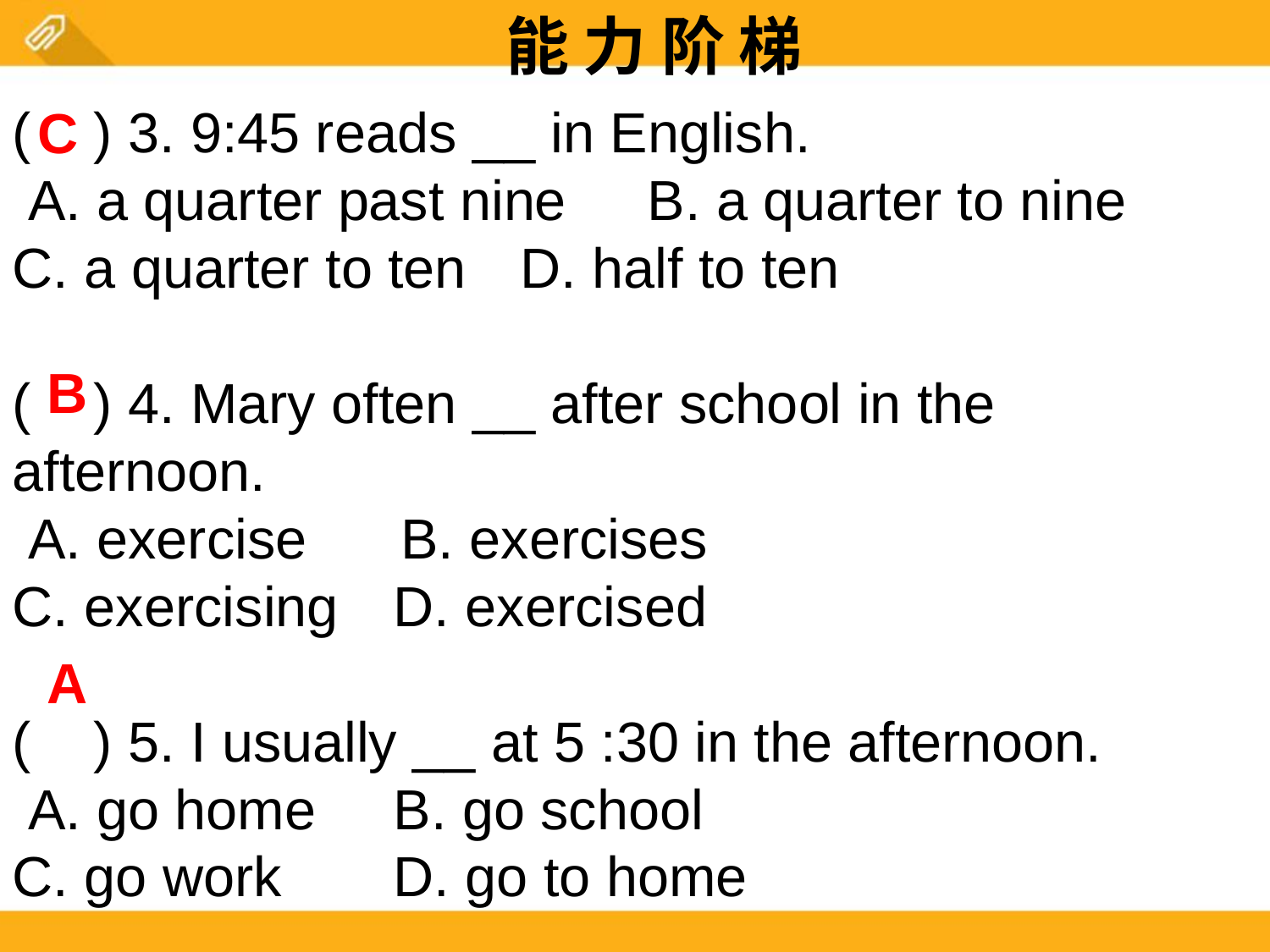

能 力 阶 梯
(    ) 3. 9:45 reads __ in English.
 A. a quarter past nine	B. a quarter to nine
C. a quarter to ten	D. half to ten

(    ) 4. Mary often __ after school in the afternoon.
 A. exercise      B. exercises
C. exercising	D. exercised

(    ) 5. I usually __ at 5 :30 in the afternoon.
 A. go home	B. go school
C. go work	D. go to home
C
B
A